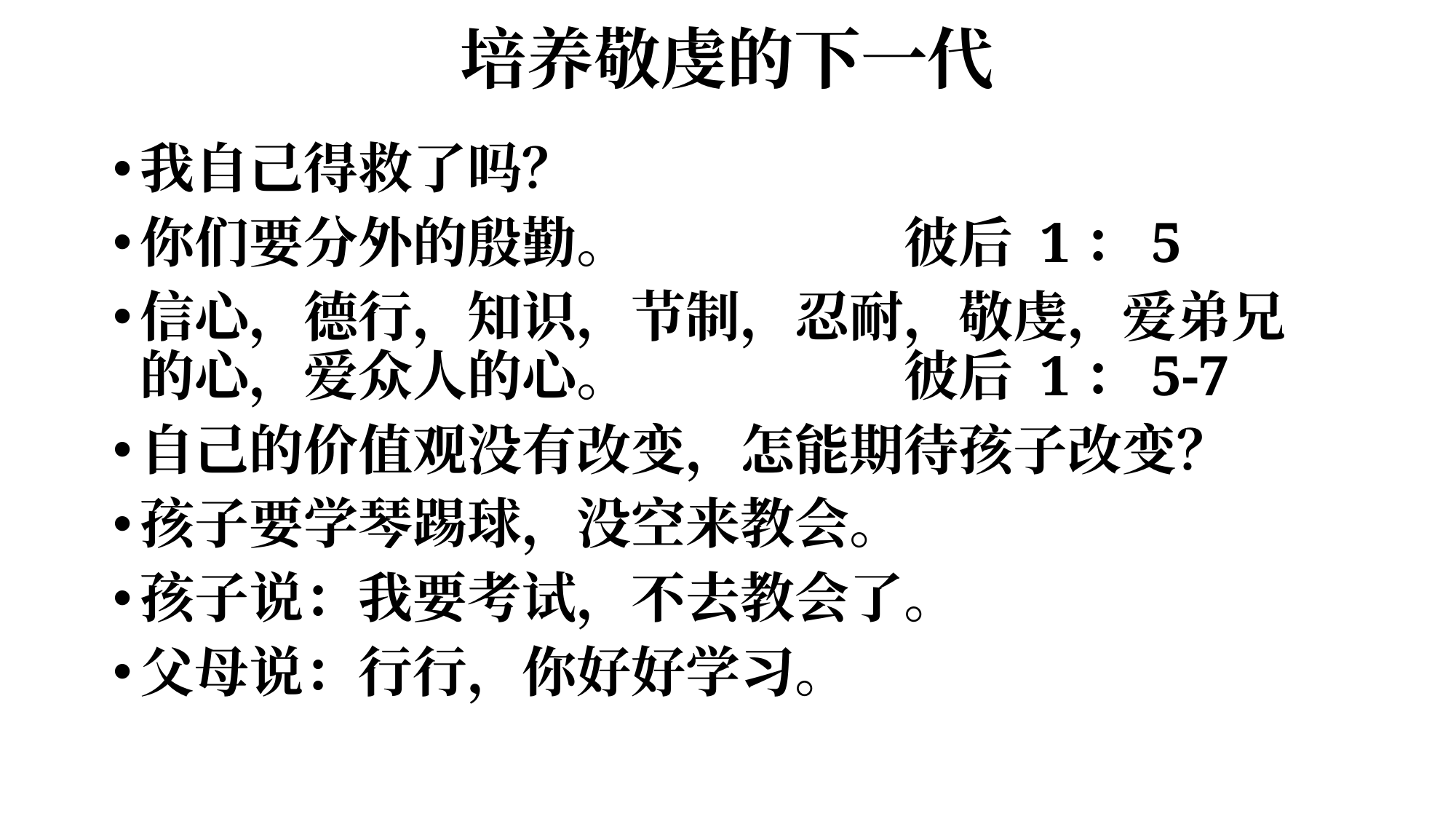

# 培养敬虔的下一代
我自己得救了吗？
你们要分外的殷勤。			彼后 1：5
信心，德行，知识，节制，忍耐，敬虔，爱弟兄的心，爱众人的心。			彼后 1：5-7
自己的价值观没有改变，怎能期待孩子改变？
孩子要学琴踢球，没空来教会。
孩子说：我要考试，不去教会了。
父母说：行行，你好好学习。